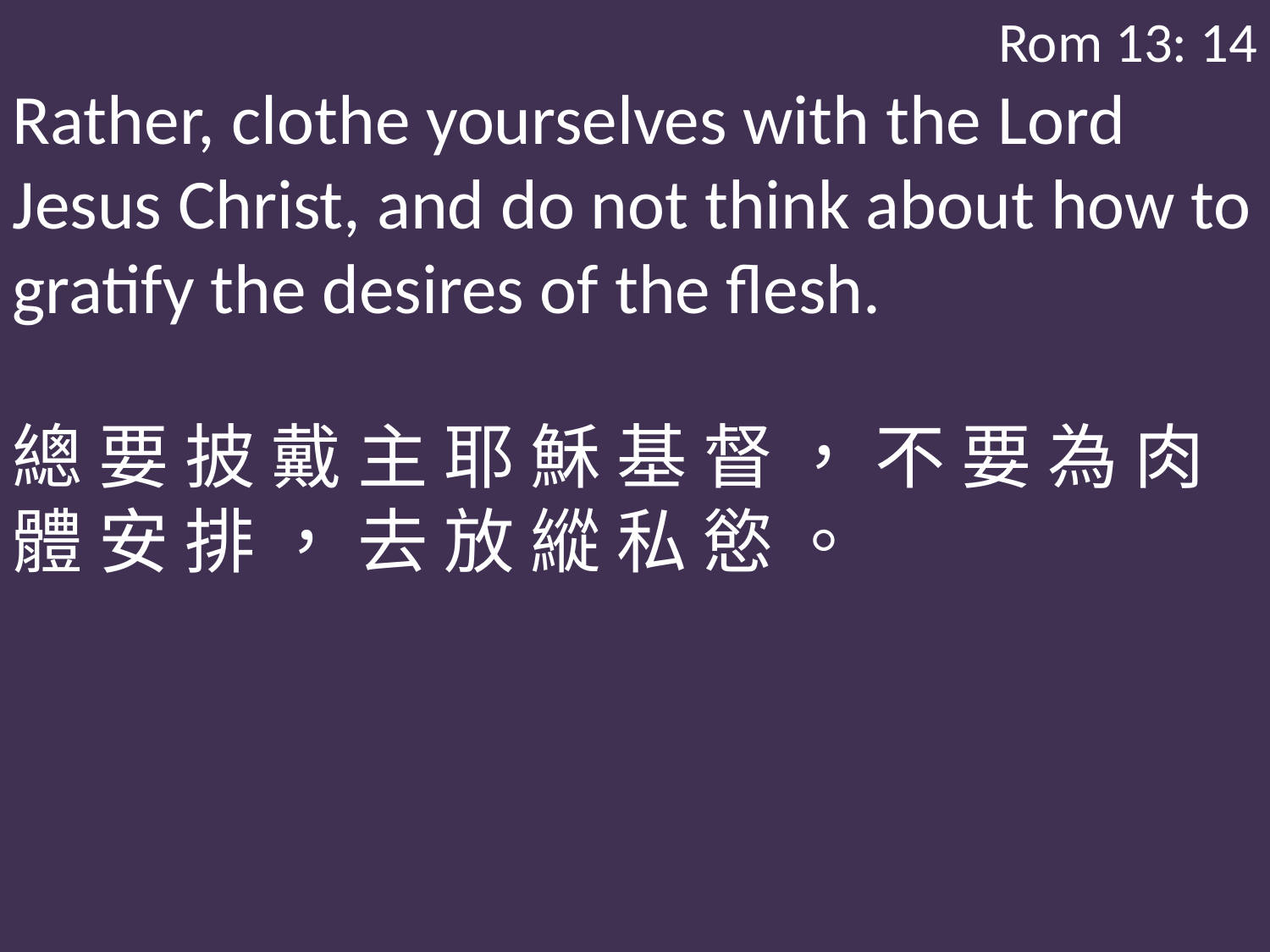

Rom 13: 14
Rather, clothe yourselves with the Lord Jesus Christ, and do not think about how to gratify the desires of the flesh.

總 要 披 戴 主 耶 穌 基 督 ， 不 要 為 肉 體 安 排 ， 去 放 縱 私 慾 。